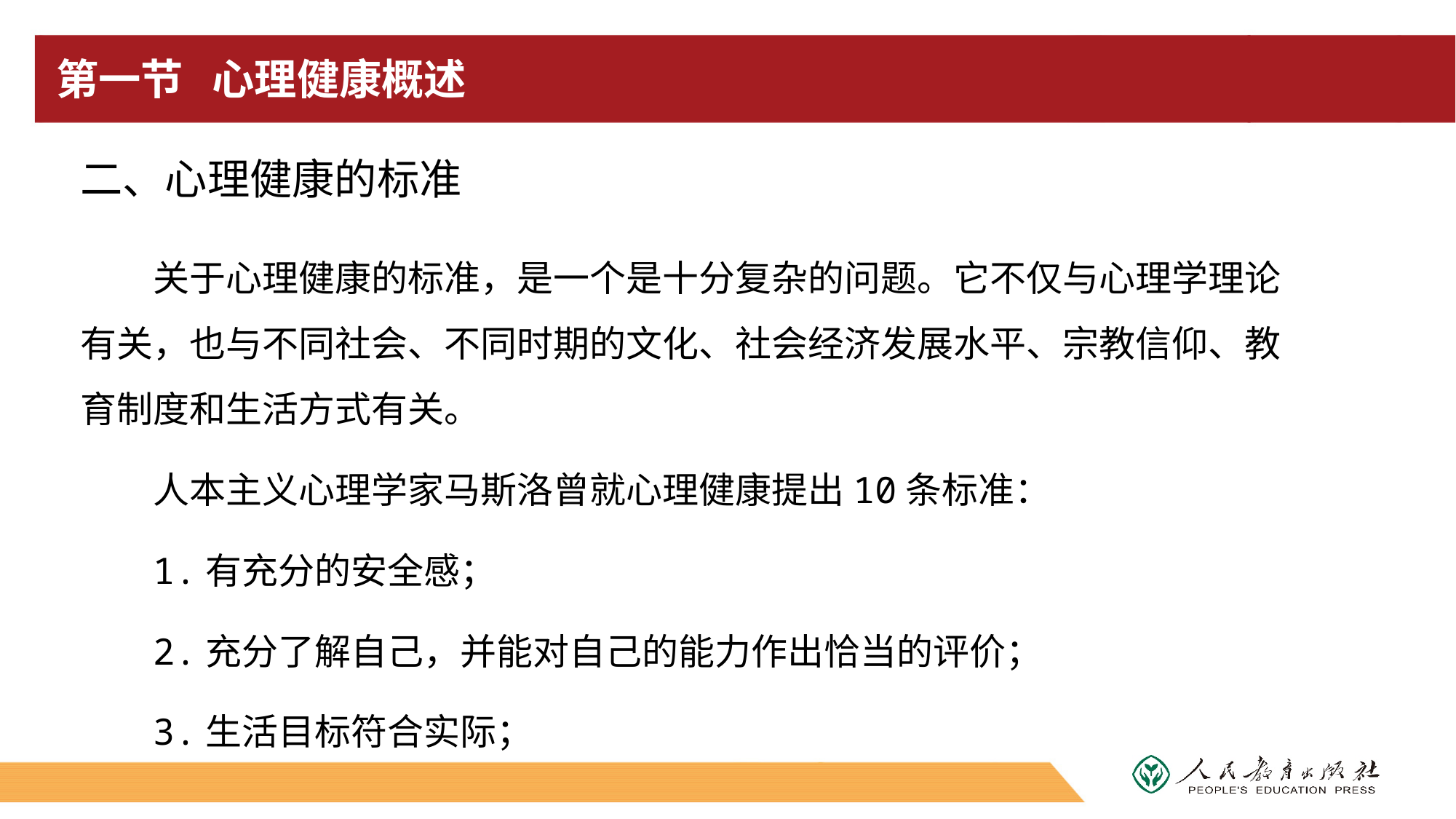

# 第一节   心理健康概述
二、心理健康的标准
关于心理健康的标准，是一个是十分复杂的问题。它不仅与心理学理论有关，也与不同社会、不同时期的文化、社会经济发展水平、宗教信仰、教育制度和生活方式有关。
人本主义心理学家马斯洛曾就心理健康提出10条标准：
1.有充分的安全感；
2.充分了解自己，并能对自己的能力作出恰当的评价；
3.生活目标符合实际；